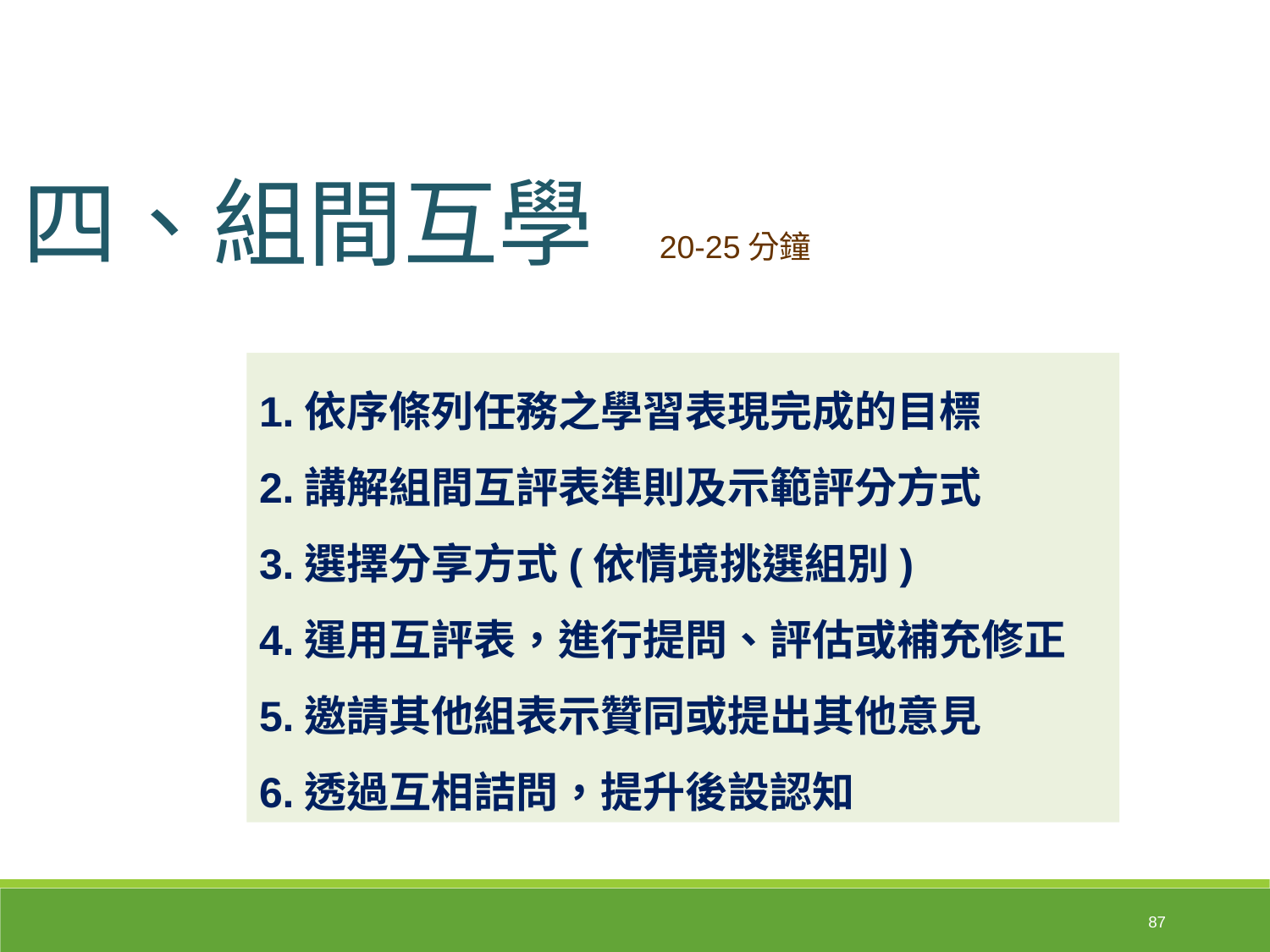

四、組間互學  20-25分鐘
1.依序條列任務之學習表現完成的目標
2.講解組間互評表準則及示範評分方式
3.選擇分享方式(依情境挑選組別)
4.運用互評表，進行提問、評估或補充修正
5.邀請其他組表示贊同或提出其他意見
6.透過互相詰問，提升後設認知
87